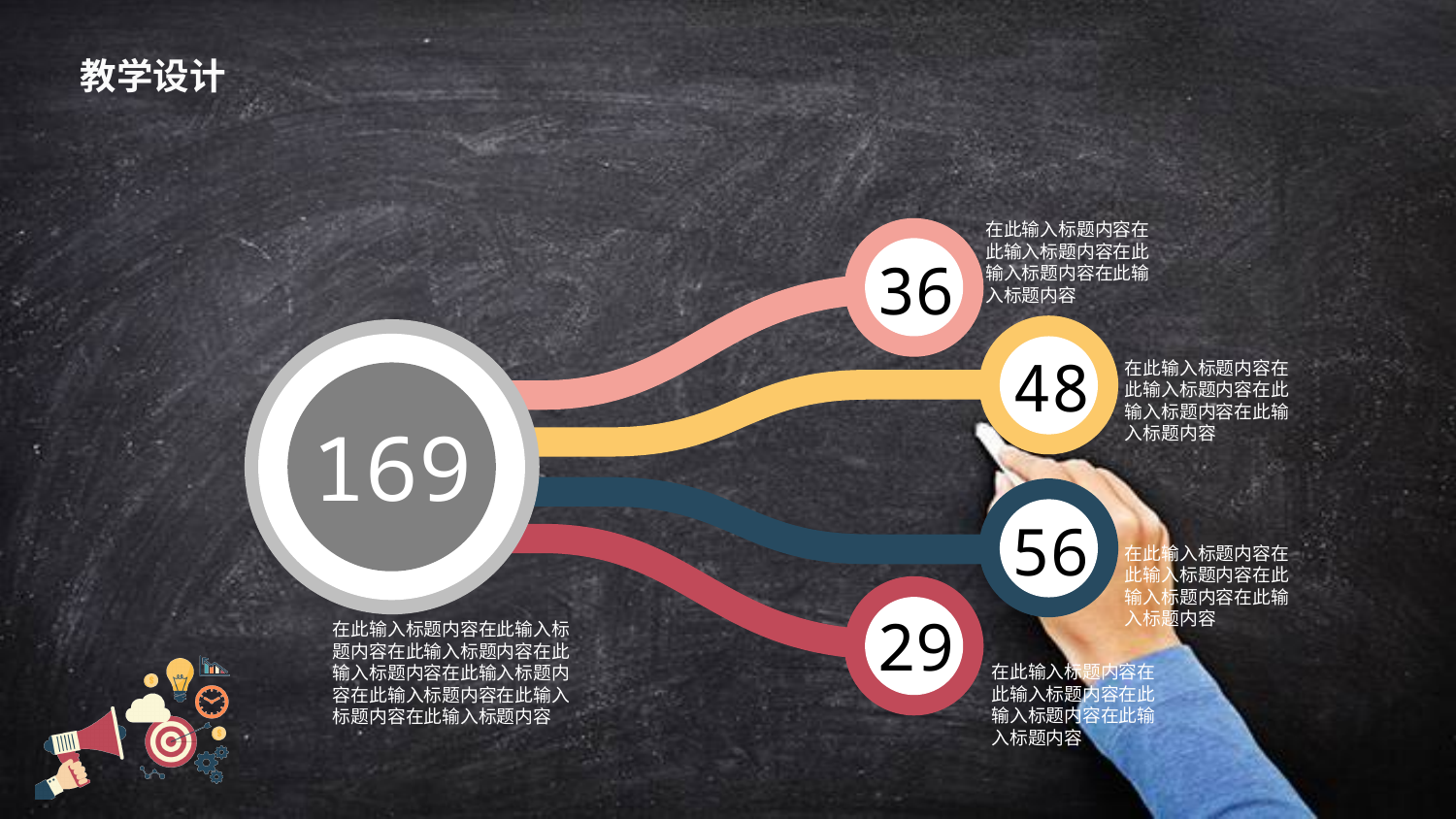

教学设计
在此输入标题内容在此输入标题内容在此输入标题内容在此输入标题内容

36

48

169

56

29

在此输入标题内容在此输入标题内容在此输入标题内容在此输入标题内容
在此输入标题内容在此输入标题内容在此输入标题内容在此输入标题内容
在此输入标题内容在此输入标题内容在此输入标题内容在此输入标题内容在此输入标题内容在此输入标题内容在此输入标题内容在此输入标题内容
在此输入标题内容在此输入标题内容在此输入标题内容在此输入标题内容